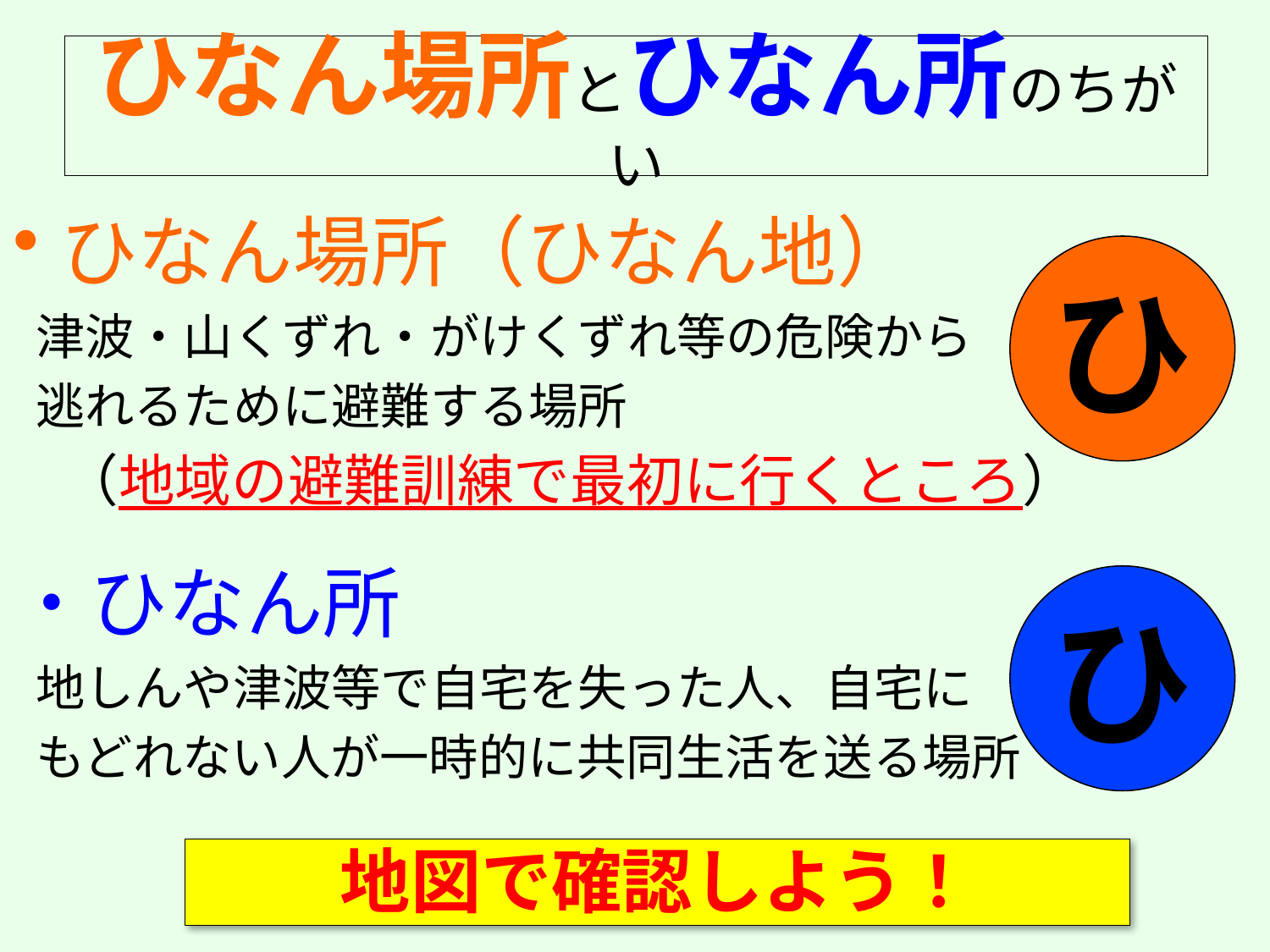

# ひなん場所とひなん所のちがい
ひなん場所（ひなん地）
 津波・山くずれ・がけくずれ等の危険から
 逃れるために避難する場所
　（地域の避難訓練で最初に行くところ）

・ひなん所
 地しんや津波等で自宅を失った人、自宅に
 もどれない人が一時的に共同生活を送る場所
ひ
ひ
地図で確認しよう！